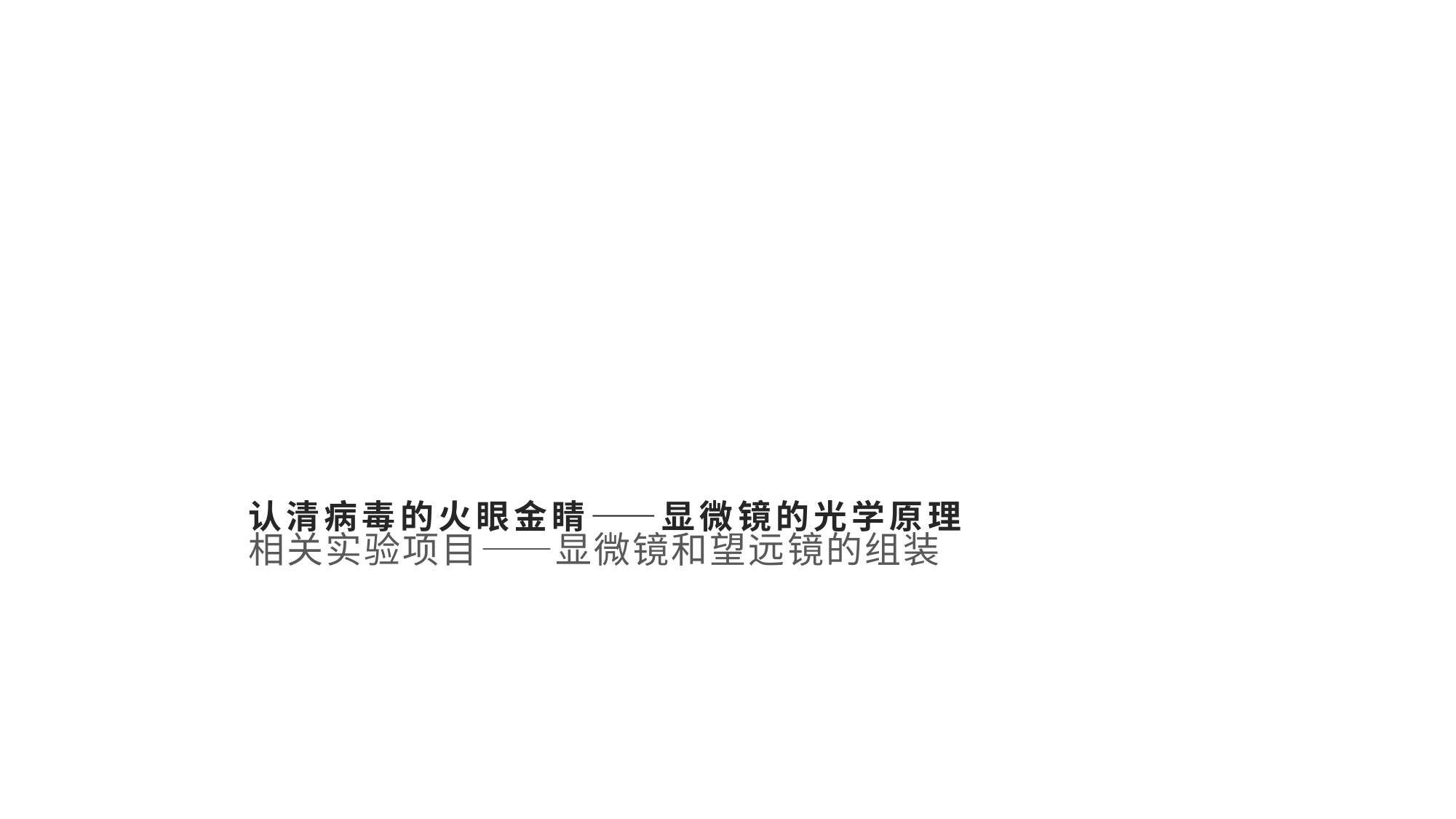

# 认清病毒的火眼金睛——显微镜的光学原理
相关实验项目——显微镜和望远镜的组装
4